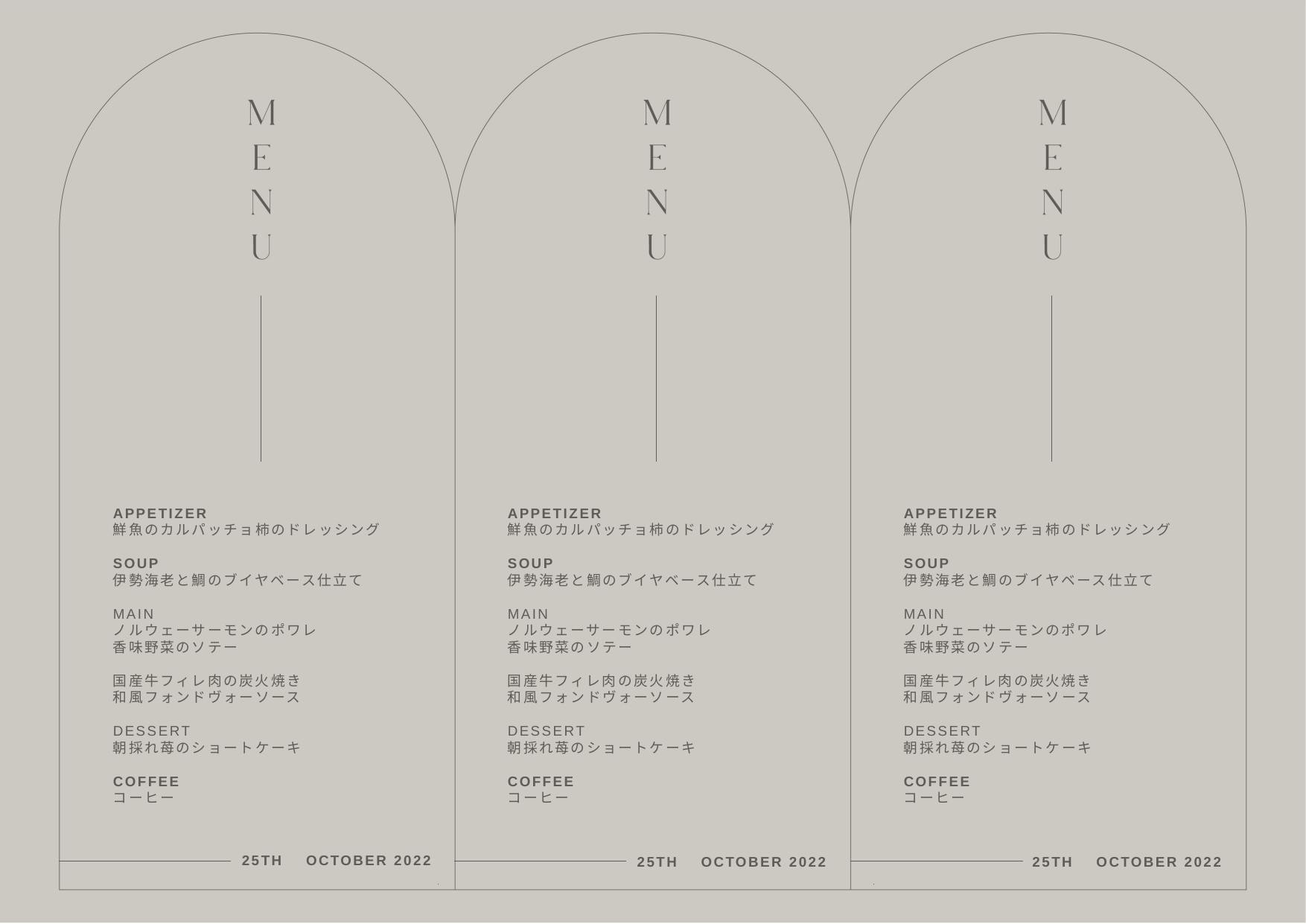

APPETIZER
鮮魚のカルパッチョ柿のドレッシング

SOUP
伊勢海老と鯛のブイヤベース仕立て

MAIN
ノルウェーサーモンのポワレ
香味野菜のソテー

国産牛フィレ肉の炭火焼き
和風フォンドヴォーソース

DESSERT
朝採れ苺のショートケーキ

COFFEE
コーヒー
APPETIZER
鮮魚のカルパッチョ柿のドレッシング

SOUP
伊勢海老と鯛のブイヤベース仕立て

MAIN
ノルウェーサーモンのポワレ
香味野菜のソテー

国産牛フィレ肉の炭火焼き
和風フォンドヴォーソース

DESSERT
朝採れ苺のショートケーキ

COFFEE
コーヒー
APPETIZER
鮮魚のカルパッチョ柿のドレッシング

SOUP
伊勢海老と鯛のブイヤベース仕立て

MAIN
ノルウェーサーモンのポワレ
香味野菜のソテー

国産牛フィレ肉の炭火焼き
和風フォンドヴォーソース

DESSERT
朝採れ苺のショートケーキ

COFFEE
コーヒー
25TH　OCTOBER 2022
25TH　OCTOBER 2022
25TH　OCTOBER 2022